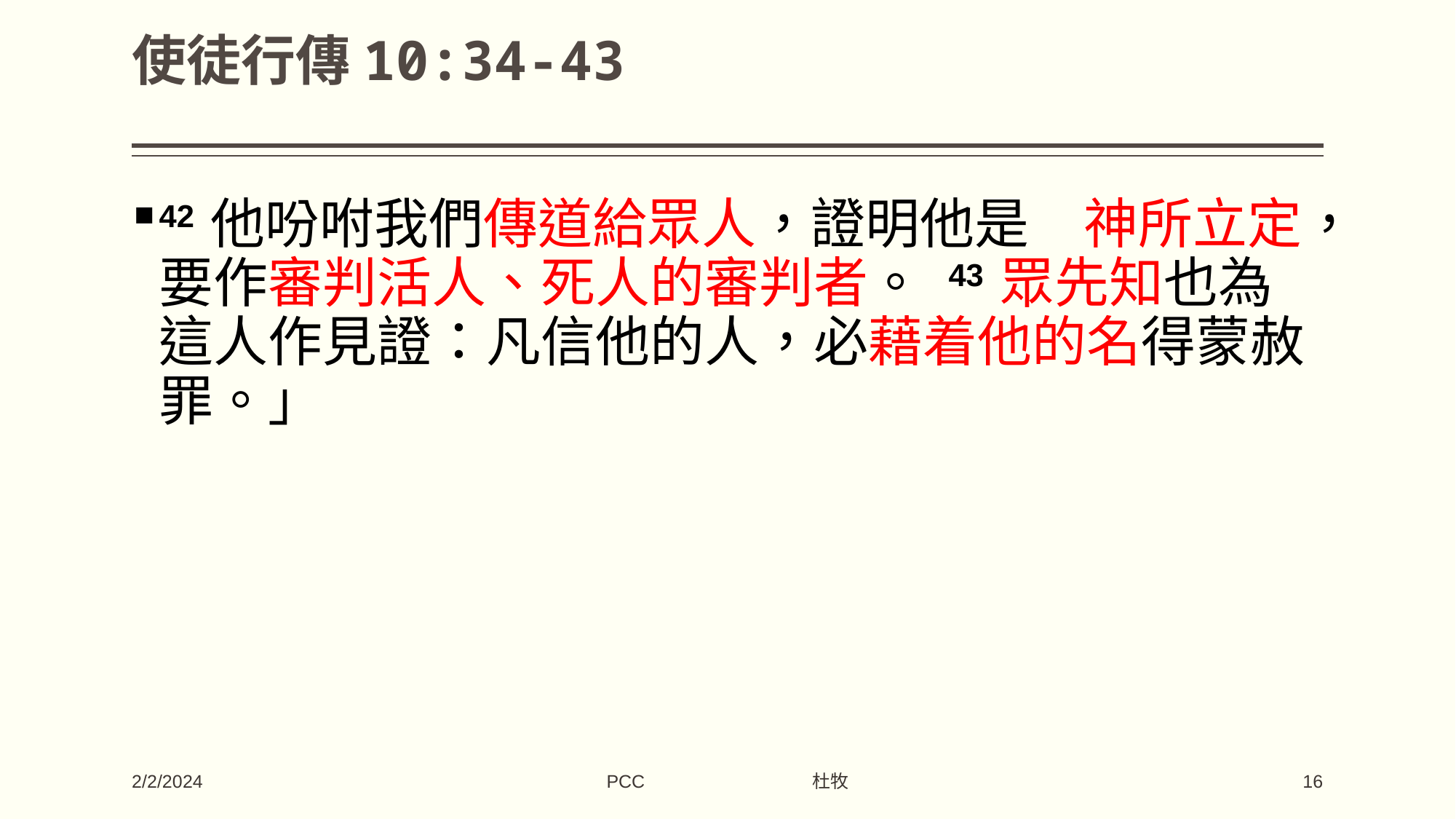

# 使徒行傳10:34-43
42 他吩咐我們傳道給眾人，證明他是　神所立定，要作審判活人、死人的審判者。 43 眾先知也為這人作見證：凡信他的人，必藉着他的名得蒙赦罪。」
PCC                                杜牧
2/2/2024
16